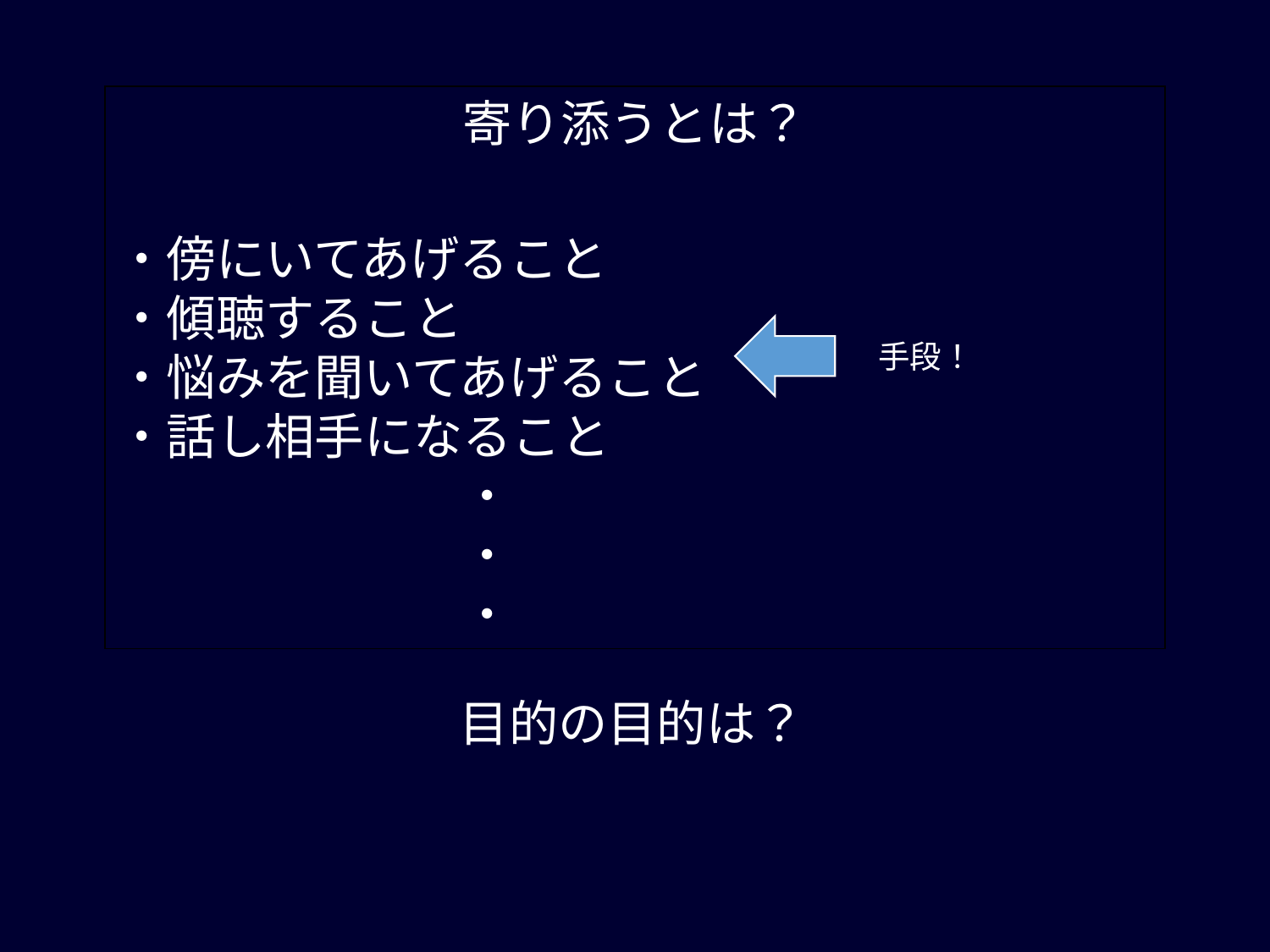

寄り添うとは？

・傍にいてあげること
・傾聴すること
・悩みを聞いてあげること
・話し相手になること
　　　　　　　・
　　　　　　　・
　　　　　　　・

手段！
目的の目的は？